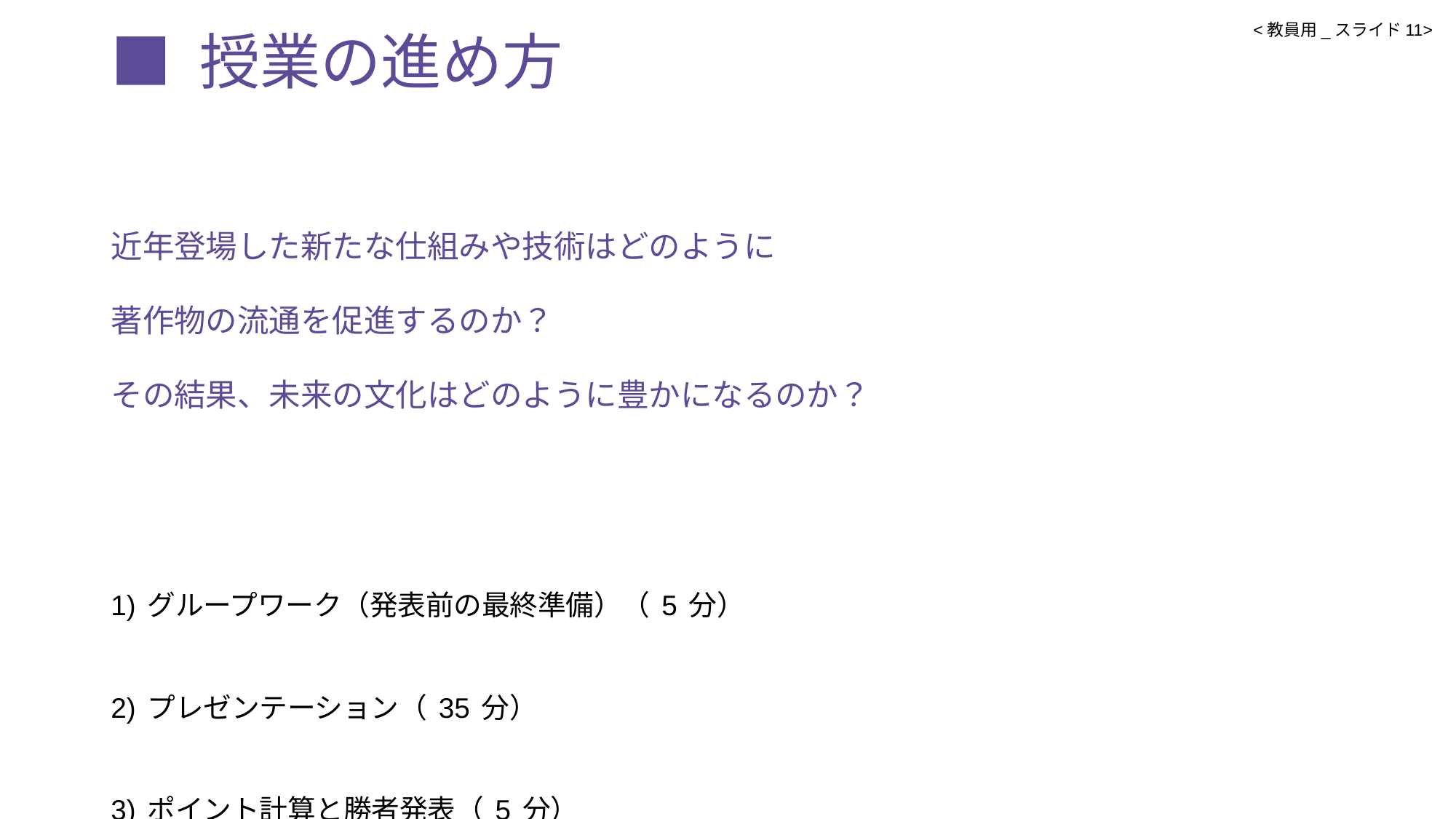

# ■ 授業の進め方
<教員用_スライド11>
近年登場した新たな仕組みや技術はどのように
著作物の流通を促進するのか？
その結果、未来の文化はどのように豊かになるのか？

1)グループワーク（発表前の最終準備）（5分）
2)プレゼンテーション（35分）
3)ポイント計算と勝者発表（5分）
4)アウトロダクション動画の視聴と本教材のまとめ（5分）